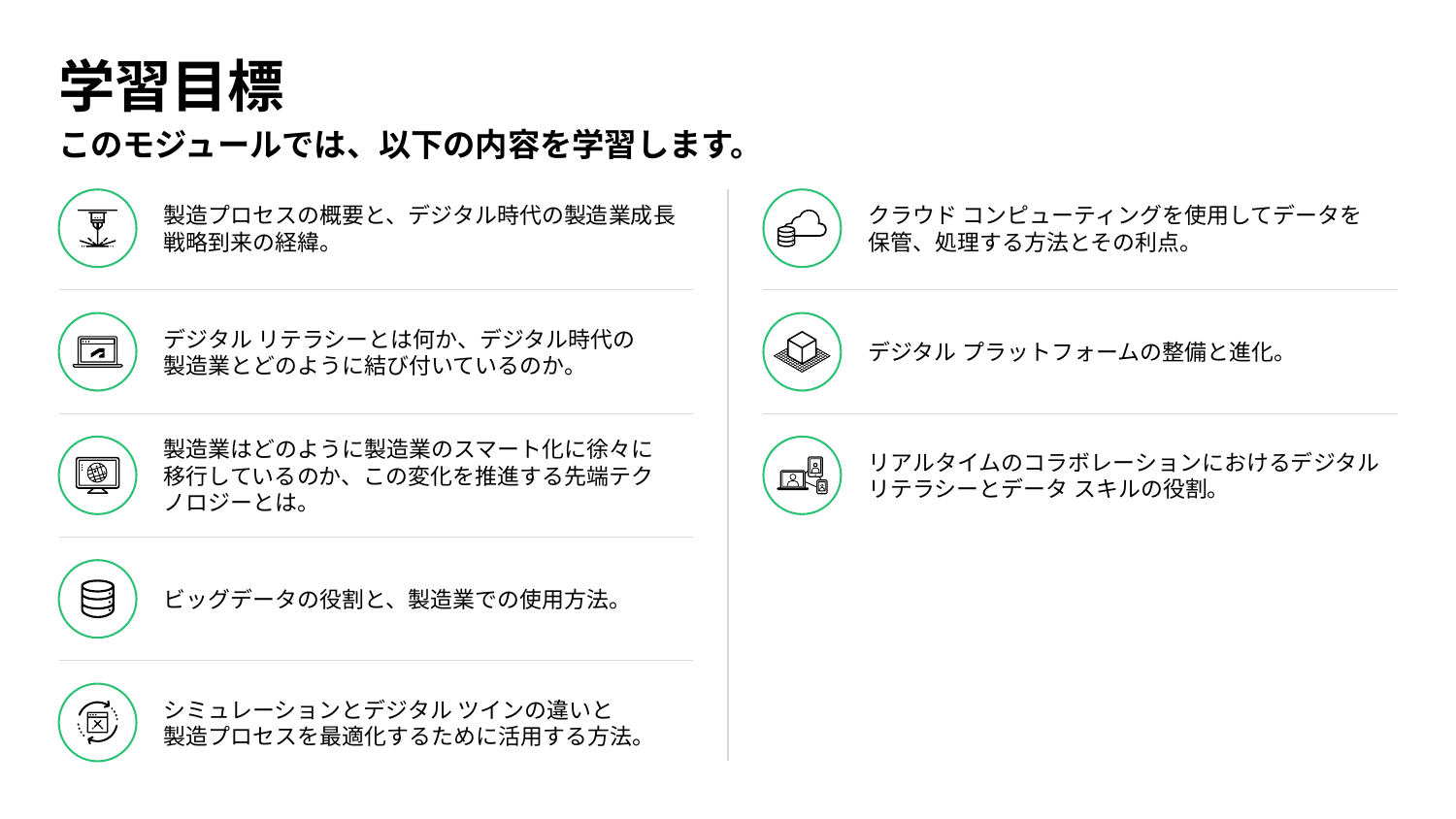

# 学習目標
このモジュールでは、以下の内容を学習します。

製造プロセスの概要と、デジタル時代の製造業成長戦略到来の経緯。
クラウド コンピューティングを使用してデータを
保管、処理する方法とその利点。

デジタル リテラシーとは何か、デジタル時代の
製造業とどのように結び付いているのか。

デジタル プラットフォームの整備と進化。
製造業はどのように製造業のスマート化に徐々に
移行しているのか、この変化を推進する先端テク
ノロジーとは。

リアルタイムのコラボレーションにおけるデジタル リテラシーとデータ スキルの役割。

ビッグデータの役割と、製造業での使用方法。

シミュレーションとデジタル ツインの違いと
製造プロセスを最適化するために活用する方法。